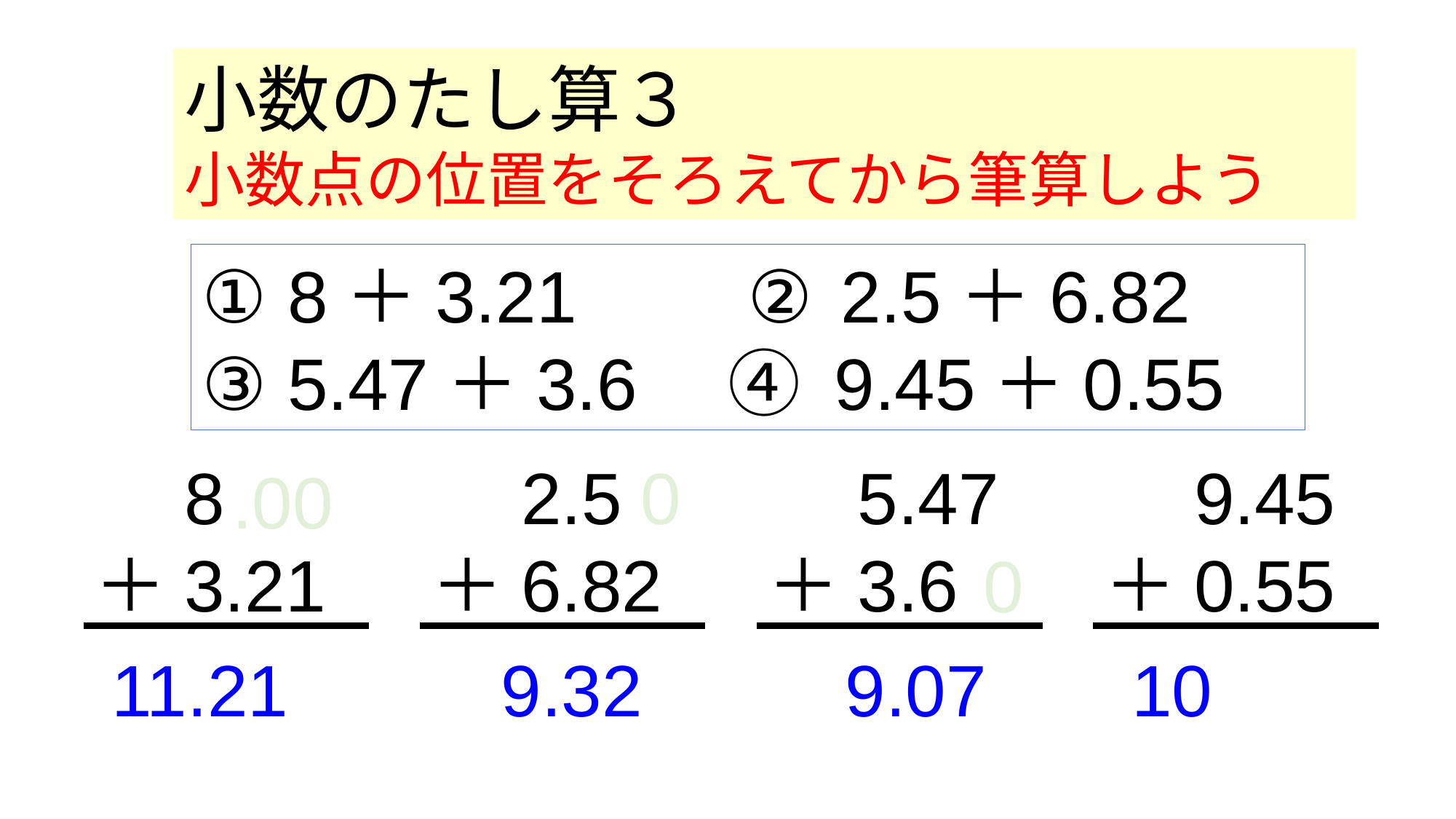

小数のたし算３
小数点の位置をそろえてから筆算しよう
① 8＋3.21		② 2.5＋6.82
③ 5.47＋3.6　④ 9.45＋0.55
0
　8
＋3.21
　2.5
＋6.82
　5.47
＋3.6
　9.45
＋0.55
.00
0
11.21
9.32
9.07
10